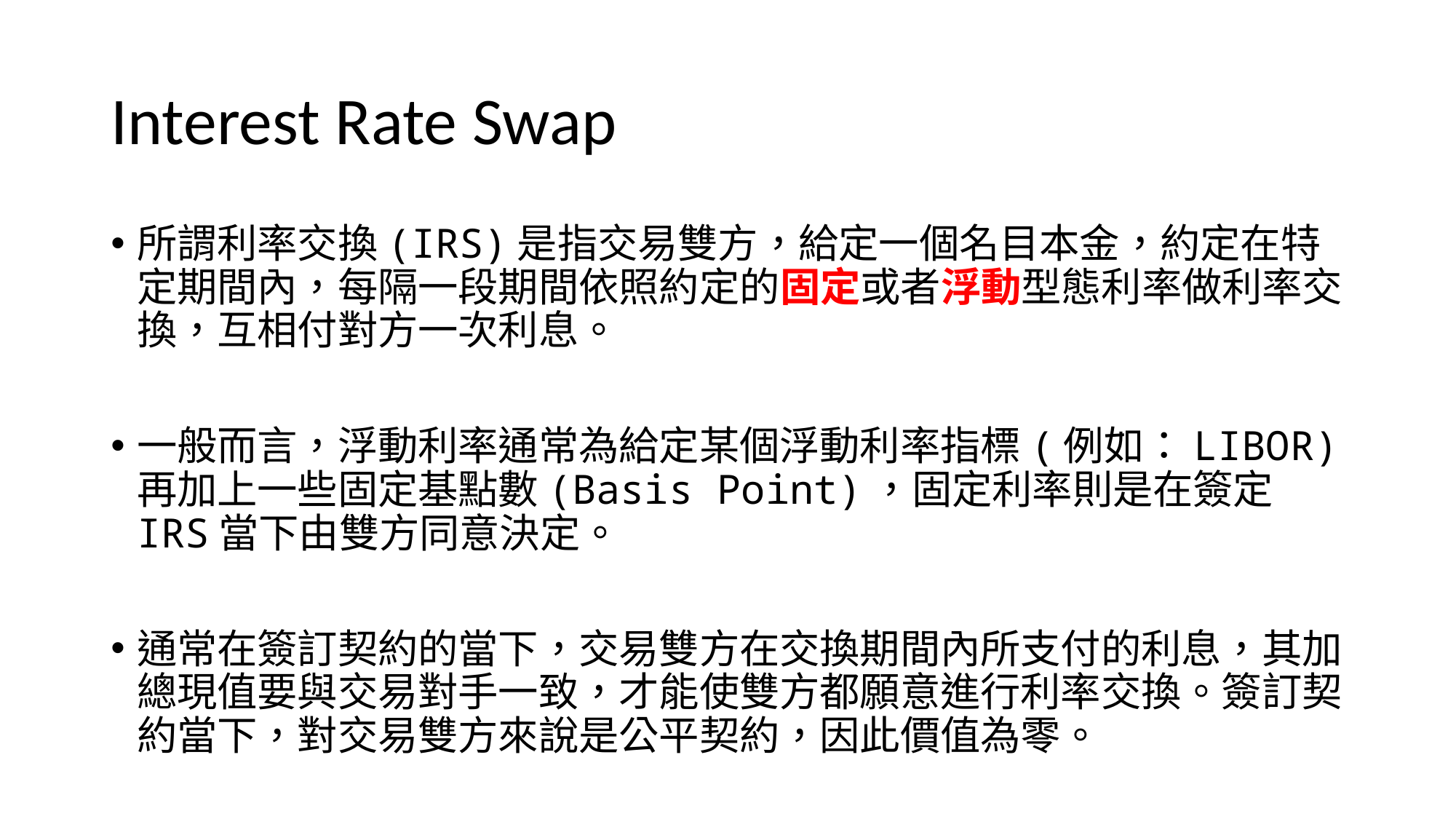

# Interest Rate Swap
所謂利率交換(IRS)是指交易雙方，給定一個名目本金，約定在特定期間內，每隔一段期間依照約定的固定或者浮動型態利率做利率交換，互相付對方一次利息。

一般而言，浮動利率通常為給定某個浮動利率指標(例如：LIBOR)再加上一些固定基點數(Basis Point)，固定利率則是在簽定IRS當下由雙方同意決定。

通常在簽訂契約的當下，交易雙方在交換期間內所支付的利息，其加總現值要與交易對手一致，才能使雙方都願意進行利率交換。簽訂契約當下，對交易雙方來說是公平契約，因此價值為零。